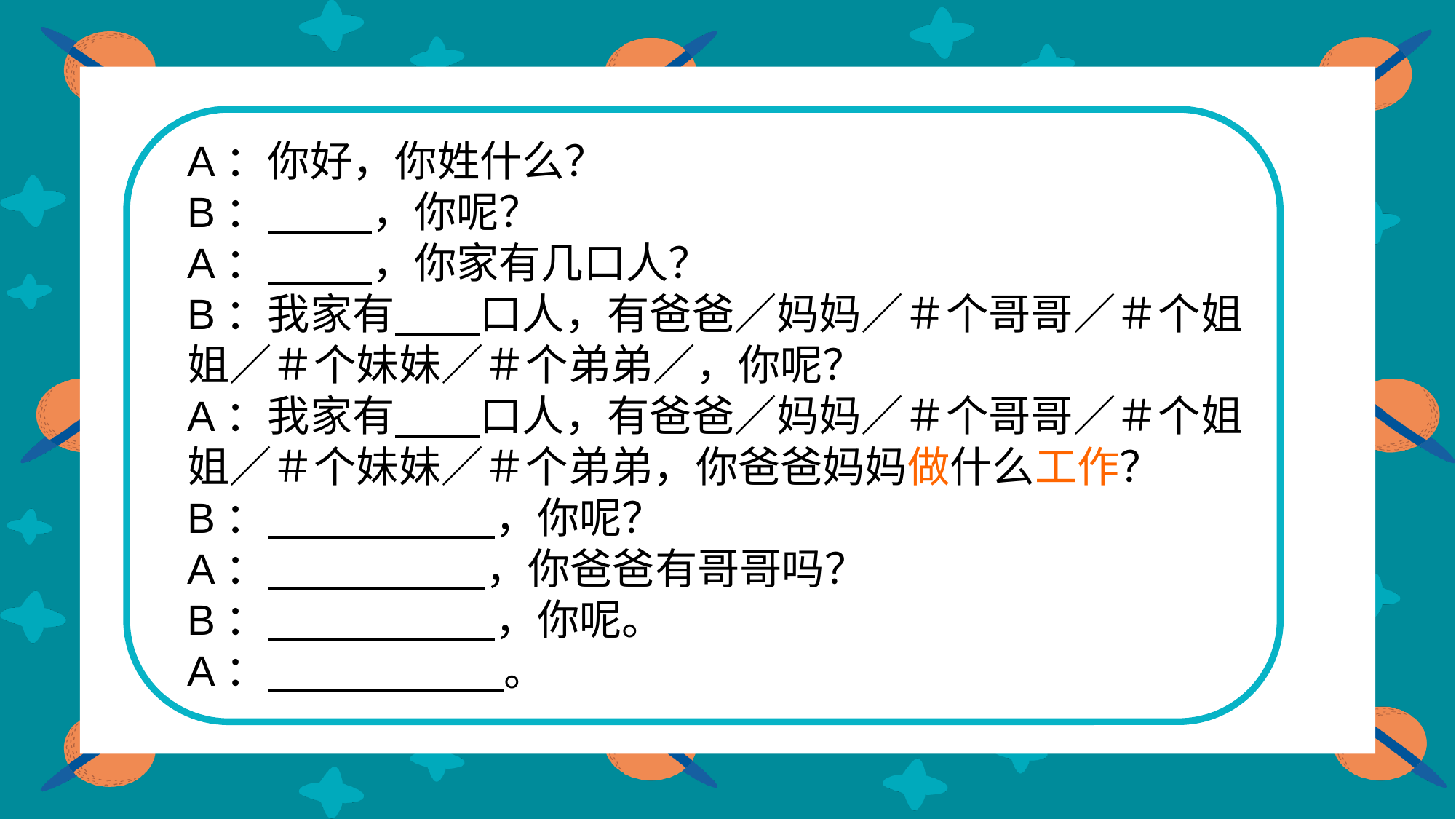

A：你好，你姓什么？
B：           ，你呢？
A：           ，你家有几口人？
B：我家有         口人，有爸爸／妈妈／＃个哥哥／＃个姐姐／＃个妹妹／＃个弟弟／，你呢？
A：我家有         口人，有爸爸／妈妈／＃个哥哥／＃个姐姐／＃个妹妹／＃个弟弟，你爸爸妈妈做什么工作？
B：                        ，你呢？
A：                       ，你爸爸有哥哥吗？
B：                        ，你呢。
A：                         。